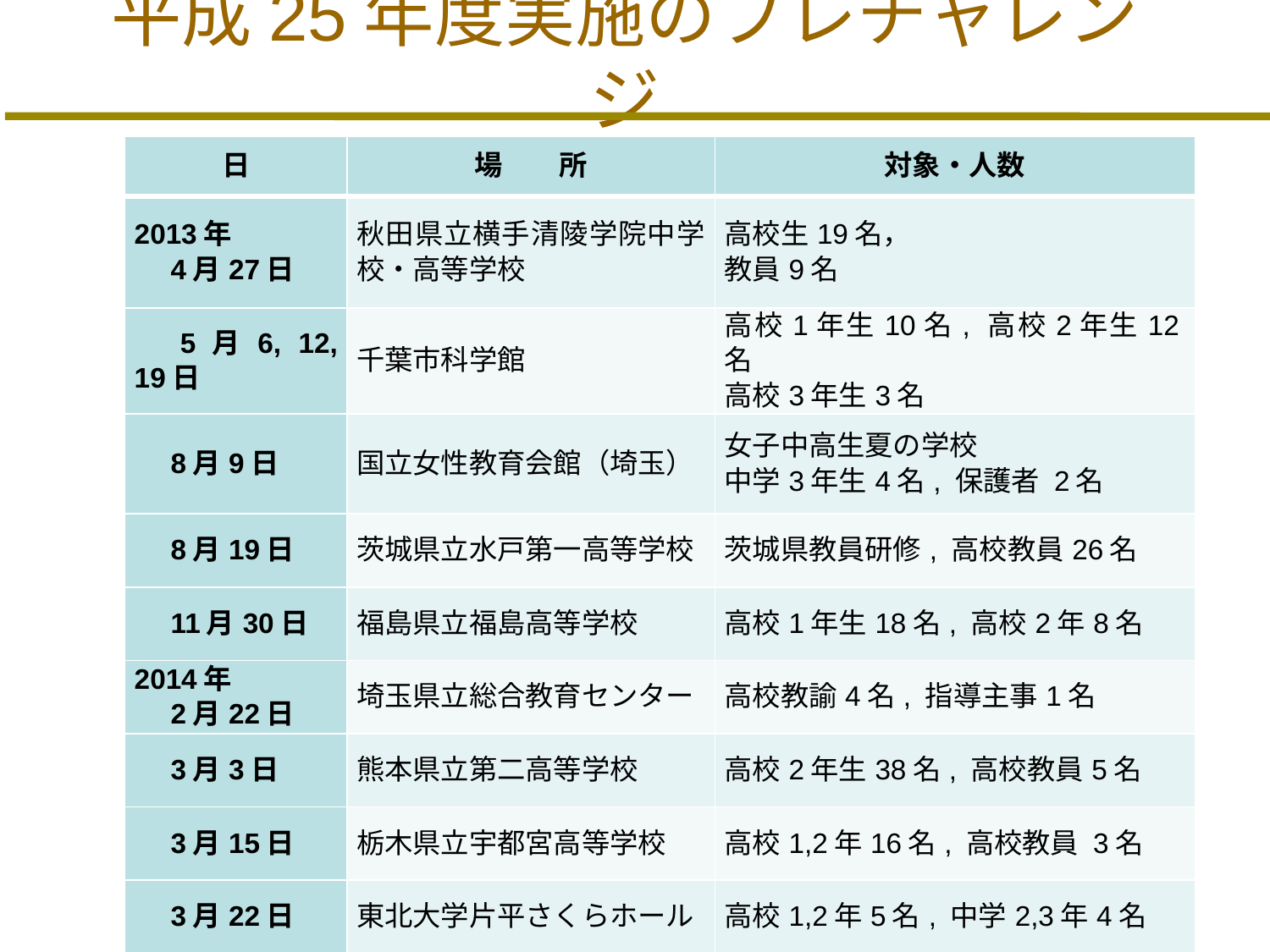

# 平成25年度実施のプレチャレンジ

| 日 | 場　　所 | 対象・人数 |
| --- | --- | --- |
| 2013年 　4月27日 | 秋田県立横手清陵学院中学校・高等学校 | 高校生19名， 教員9名 |
| 5月6, 12, 19日 | 千葉市科学館 | 高校1年生10名, 高校2年生12名 高校3年生3名 |
| 8月9日 | 国立女性教育会館（埼玉） | 女子中高生夏の学校 中学3年生4名, 保護者 2名 |
| 8月19日 | 茨城県立水戸第一高等学校 | 茨城県教員研修, 高校教員26名 |
| 11月30日 | 福島県立福島高等学校 | 高校1年生18名, 高校2年8名 |
| 2014年 　2月22日 | 埼玉県立総合教育センター | 高校教諭4名, 指導主事1名 |
| 3月3日 | 熊本県立第二高等学校 | 高校2年生38名, 高校教員5名 |
| 3月15日 | 栃木県立宇都宮高等学校 | 高校1,2年16名, 高校教員 3名 |
| 3月22日 | 東北大学片平さくらホール | 高校1,2年5名, 中学2,3年4名 |